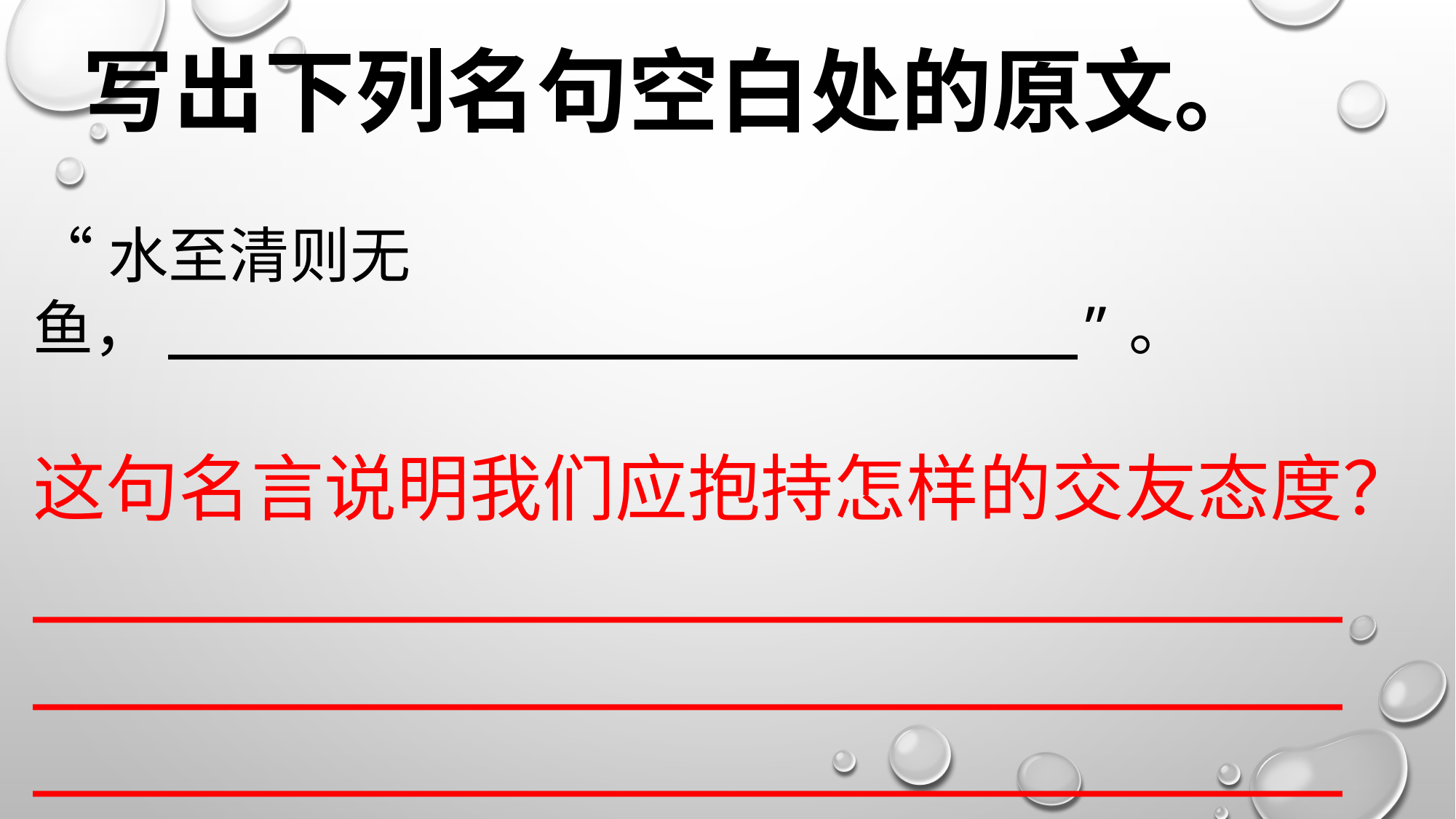

# 写出下列名句空白处的原文。
“水至清则无鱼，_________________________”。

这句名言说明我们应抱持怎样的交友态度？
______________________________________________________________________________________________________